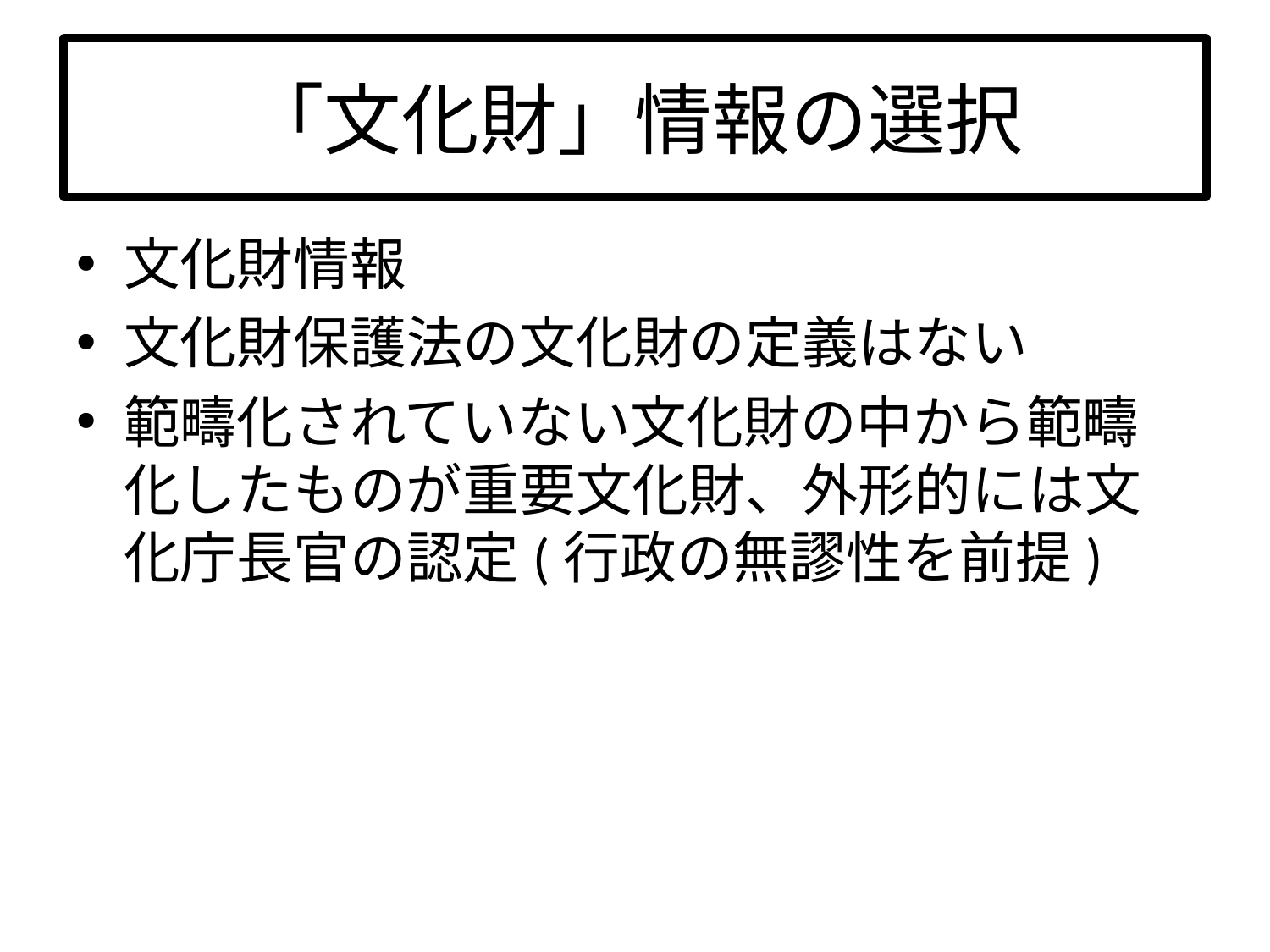

# 「文化財」情報の選択
文化財情報
文化財保護法の文化財の定義はない
範疇化されていない文化財の中から範疇化したものが重要文化財、外形的には文化庁長官の認定(行政の無謬性を前提)